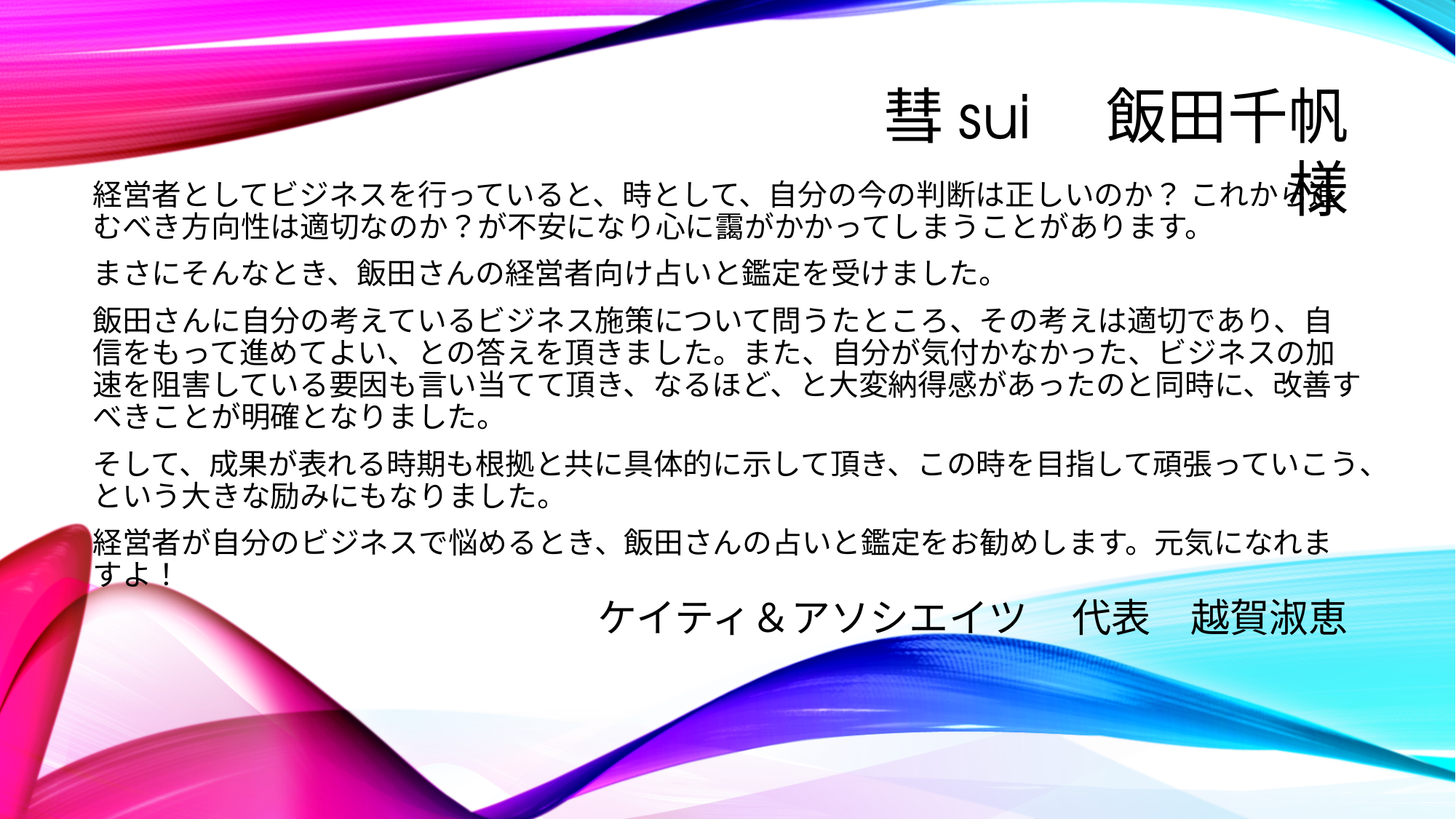

彗sui　飯田千帆 様
経営者としてビジネスを行っていると、時として、自分の今の判断は正しいのか？ これから進むべき方向性は適切なのか？が不安になり心に靄がかかってしまうことがあります。
まさにそんなとき、飯田さんの経営者向け占いと鑑定を受けました。
飯田さんに自分の考えているビジネス施策について問うたところ、その考えは適切であり、自信をもって進めてよい、との答えを頂きました。また、自分が気付かなかった、ビジネスの加速を阻害している要因も言い当てて頂き、なるほど、と大変納得感があったのと同時に、改善すべきことが明確となりました。
そして、成果が表れる時期も根拠と共に具体的に示して頂き、この時を目指して頑張っていこう、という大きな励みにもなりました。
経営者が自分のビジネスで悩めるとき、飯田さんの占いと鑑定をお勧めします。元気になれますよ！
ケイティ＆アソシエイツ     代表　越賀淑恵